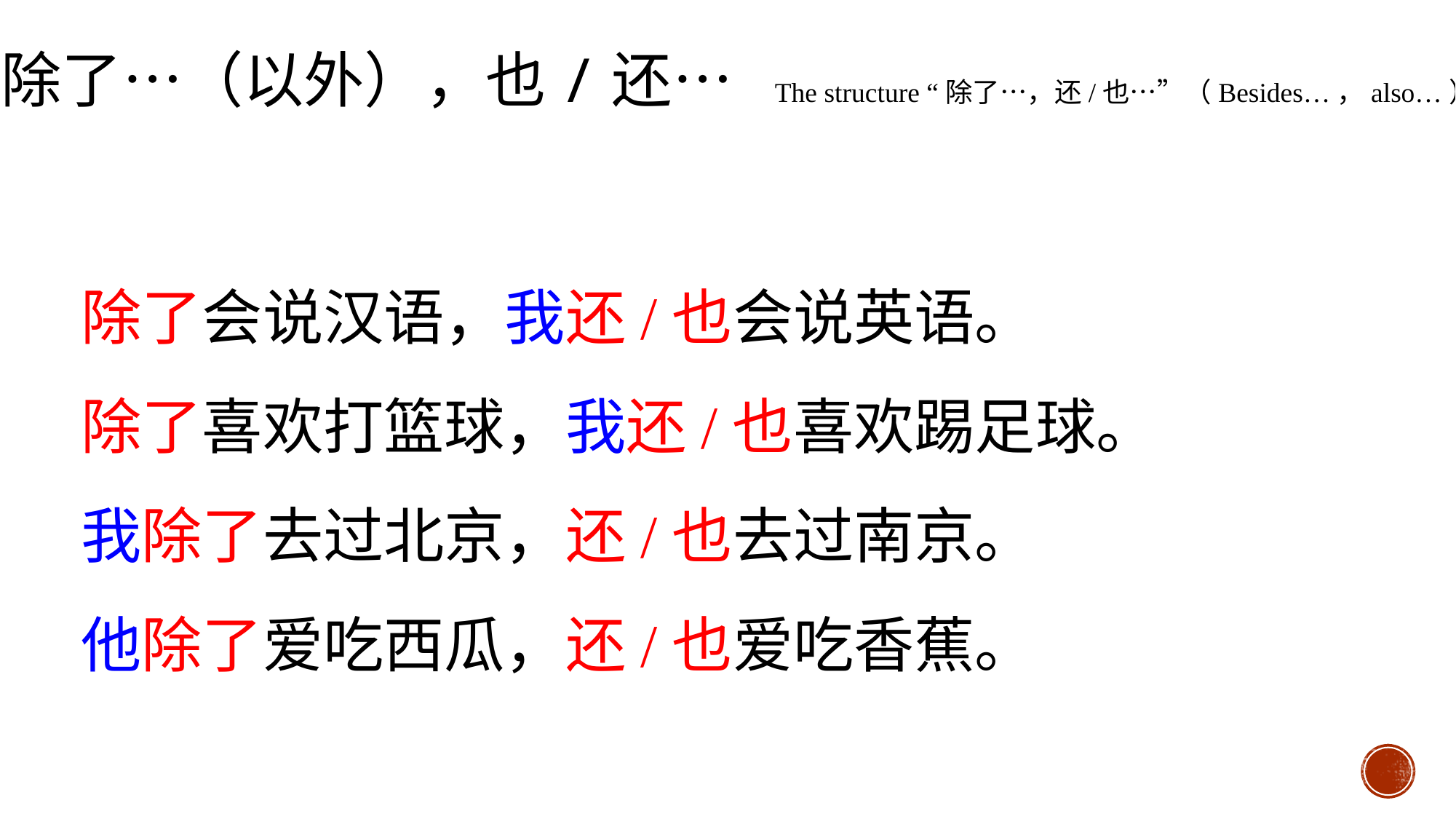

除了…（以外），也/还…  The structure “除了…，还/也…”（Besides…，also…）
除了会说汉语，我还/也会说英语。
除了喜欢打篮球，我还/也喜欢踢足球。
我除了去过北京，还/也去过南京。
他除了爱吃西瓜，还/也爱吃香蕉。